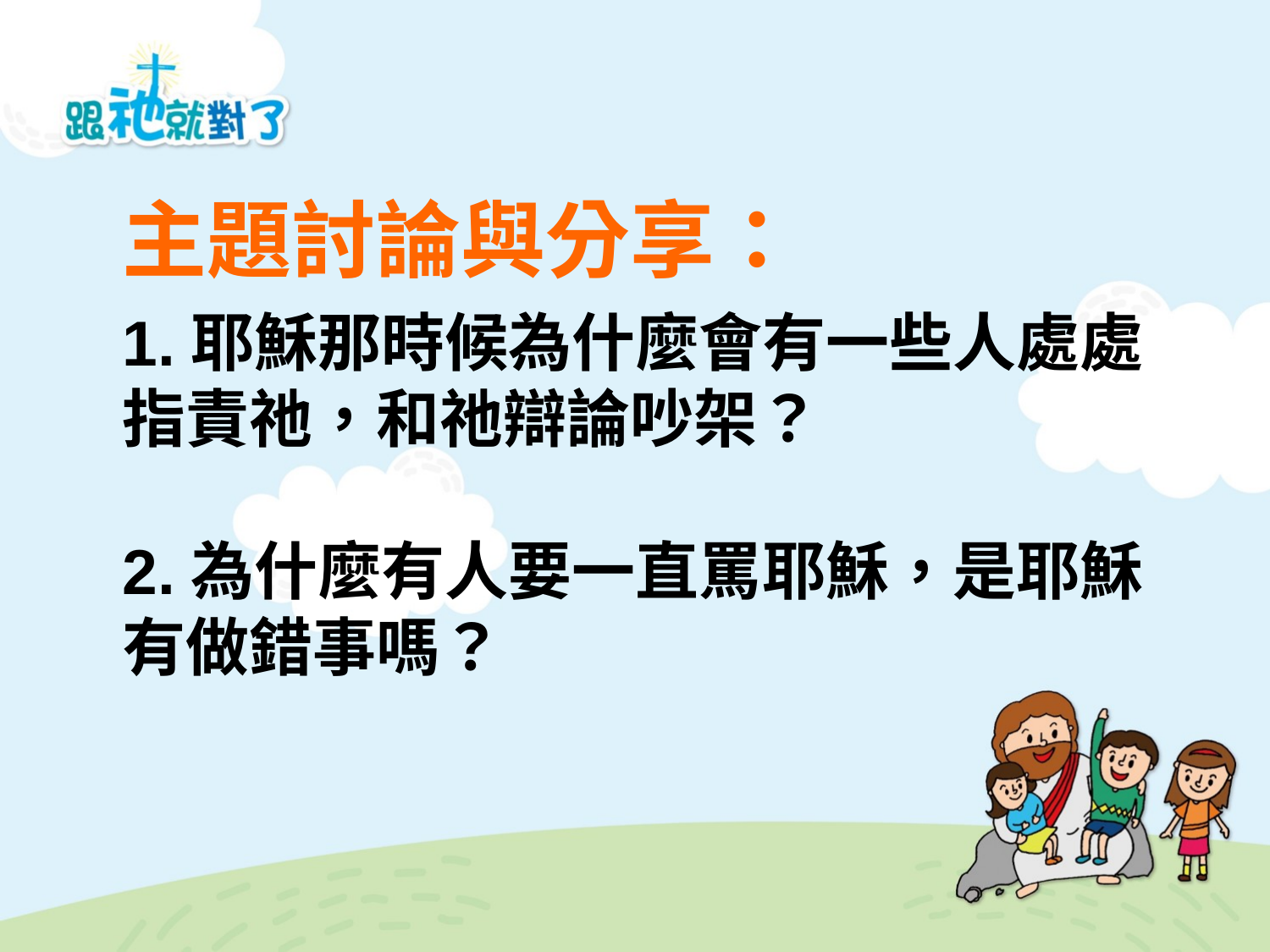

主題討論與分享：
1.耶穌那時候為什麼會有一些人處處指責祂，和祂辯論吵架？

2.為什麼有人要一直罵耶穌，是耶穌有做錯事嗎？